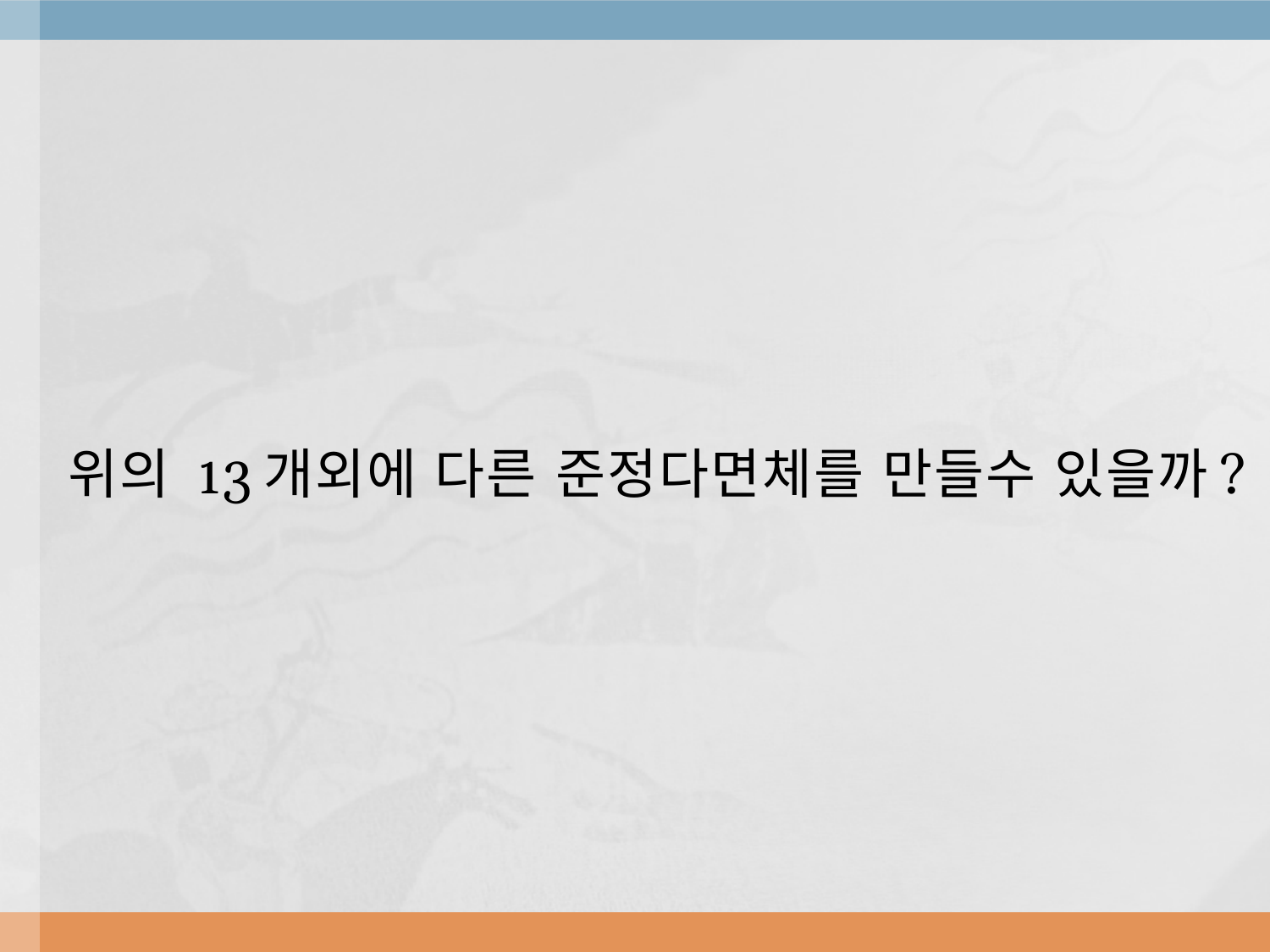

# 위의 13개외에 다른 준정다면체를 만들수 있을까?